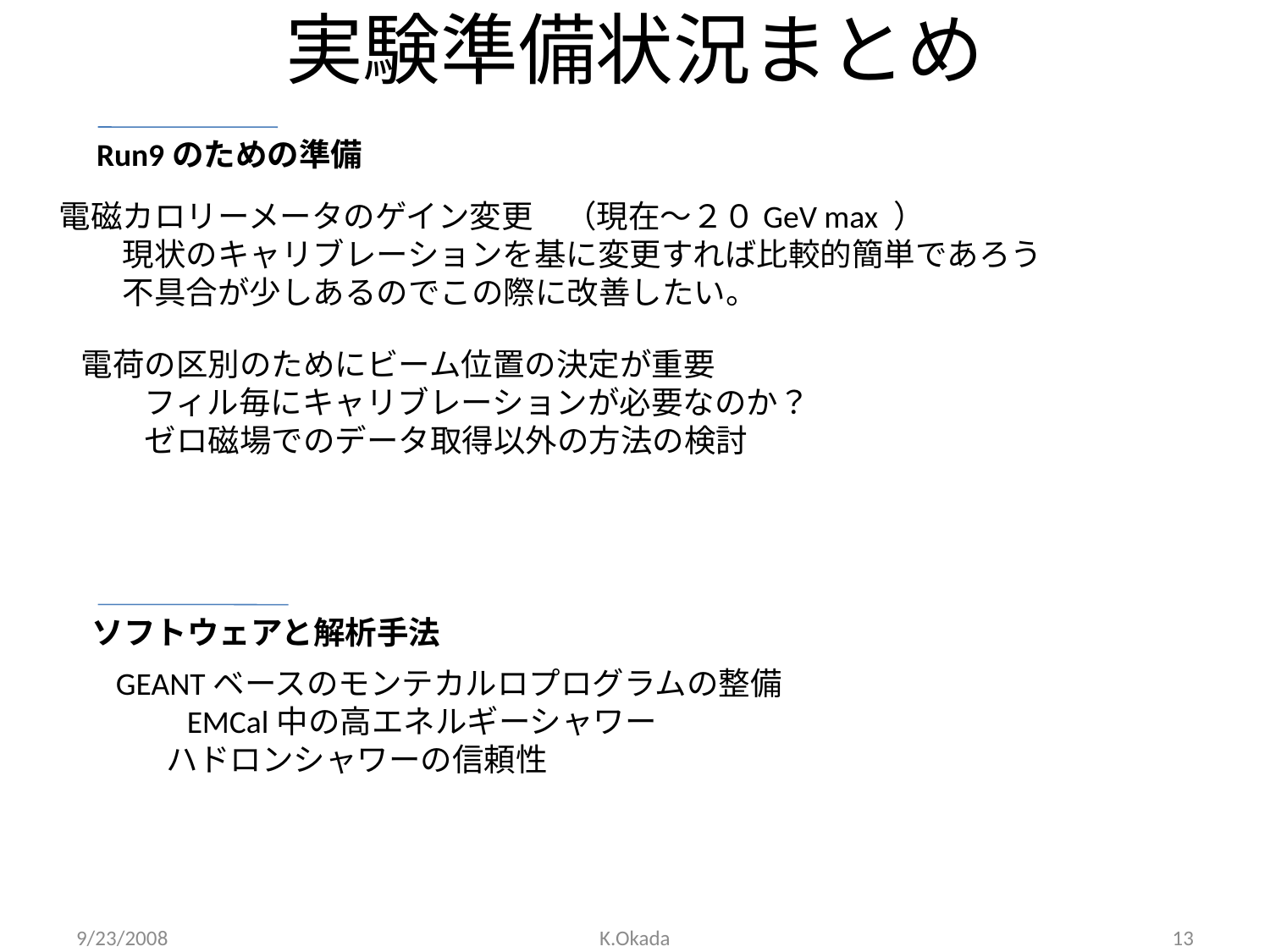

# 実験準備状況まとめ
Run9のための準備
電磁カロリーメータのゲイン変更　（現在～２０GeV max ）
　　現状のキャリブレーションを基に変更すれば比較的簡単であろう
　　不具合が少しあるのでこの際に改善したい。
電荷の区別のためにビーム位置の決定が重要
　　フィル毎にキャリブレーションが必要なのか？
　　ゼロ磁場でのデータ取得以外の方法の検討
ソフトウェアと解析手法
GEANTベースのモンテカルロプログラムの整備
　　EMCal中の高エネルギーシャワー
      ハドロンシャワーの信頼性
9/23/2008
K.Okada
13